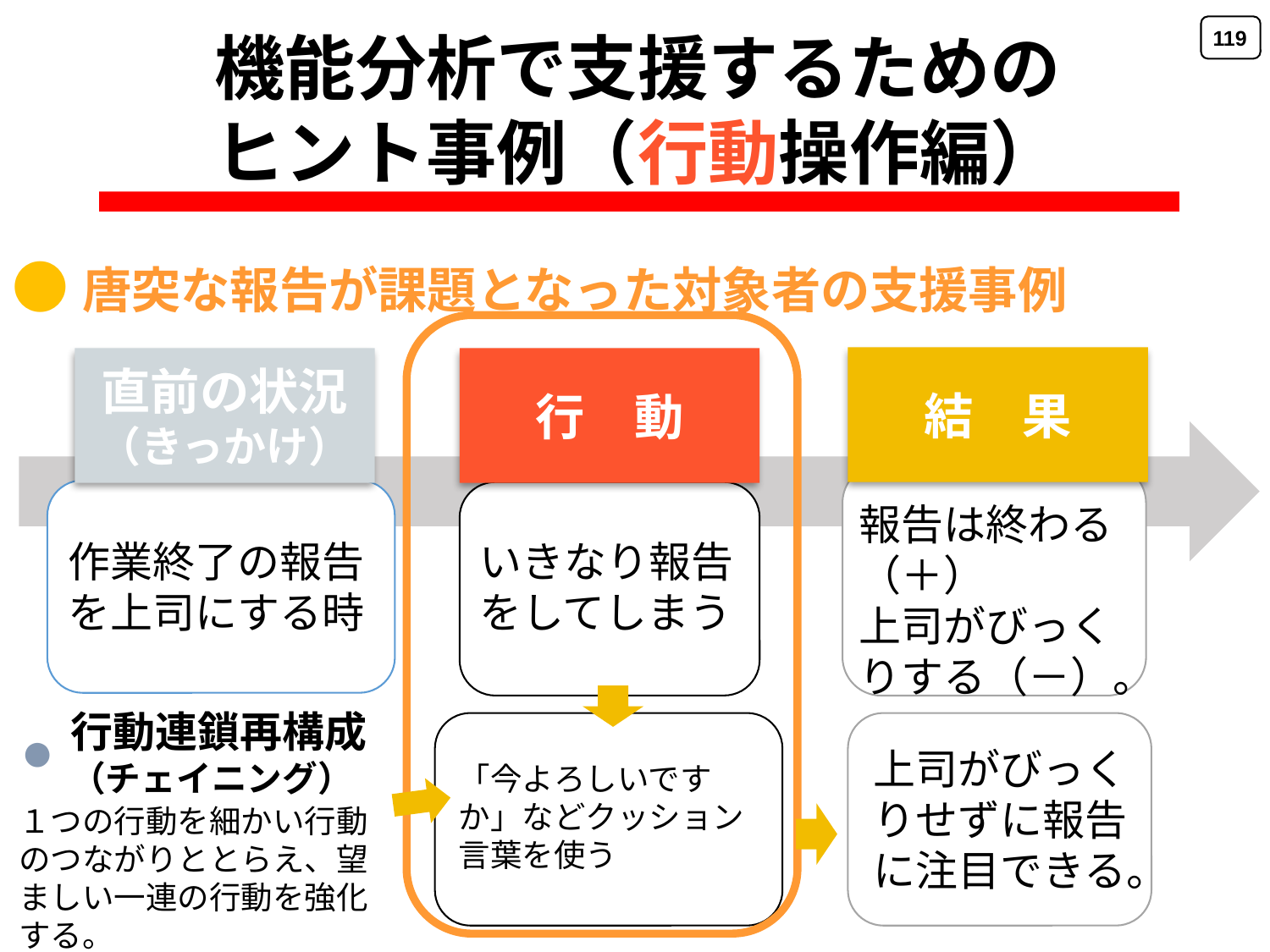

119

機能分析で支援するための
ヒント事例（行動操作編）

●唐突な報告が課題となった対象者の支援事例

結　果
行　動
直前の状況
（きっかけ）

報告は終わる
（＋）
上司がびっく
りする（－）。
作業終了の報告
を上司にする時
いきなり報告
をしてしまう

行動連鎖再構成
（チェイニング）
●

上司がびっくりせずに報告に注目できる。
「今よろしいですか」などクッション言葉を使う

１つの行動を細かい行動のつながりととらえ、望ましい一連の行動を強化する。